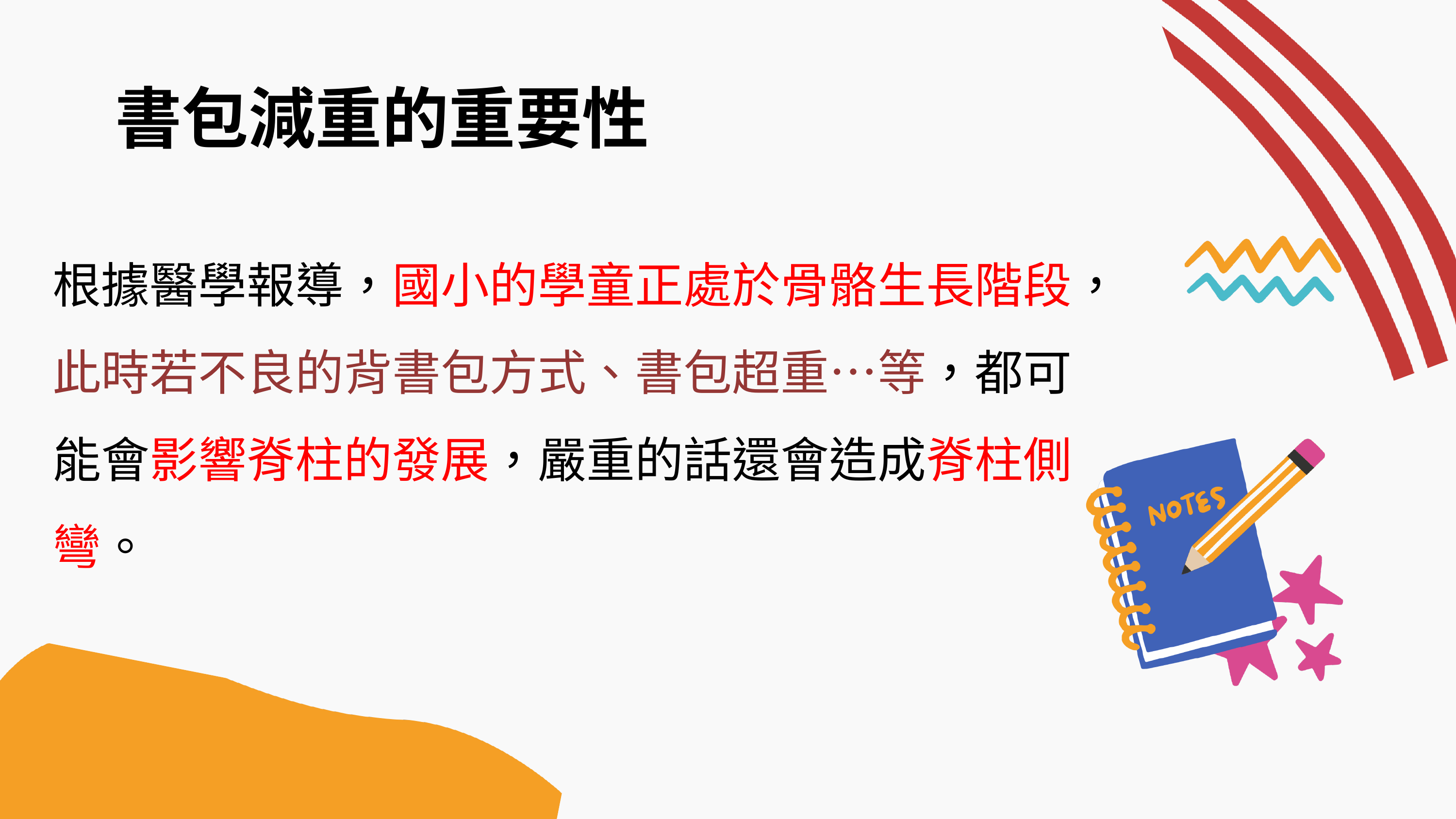

書包減重的重要性
根據醫學報導，國小的學童正處於骨骼生長階段，此時若不良的背書包方式、書包超重…等，都可能會影響脊柱的發展，嚴重的話還會造成脊柱側彎。